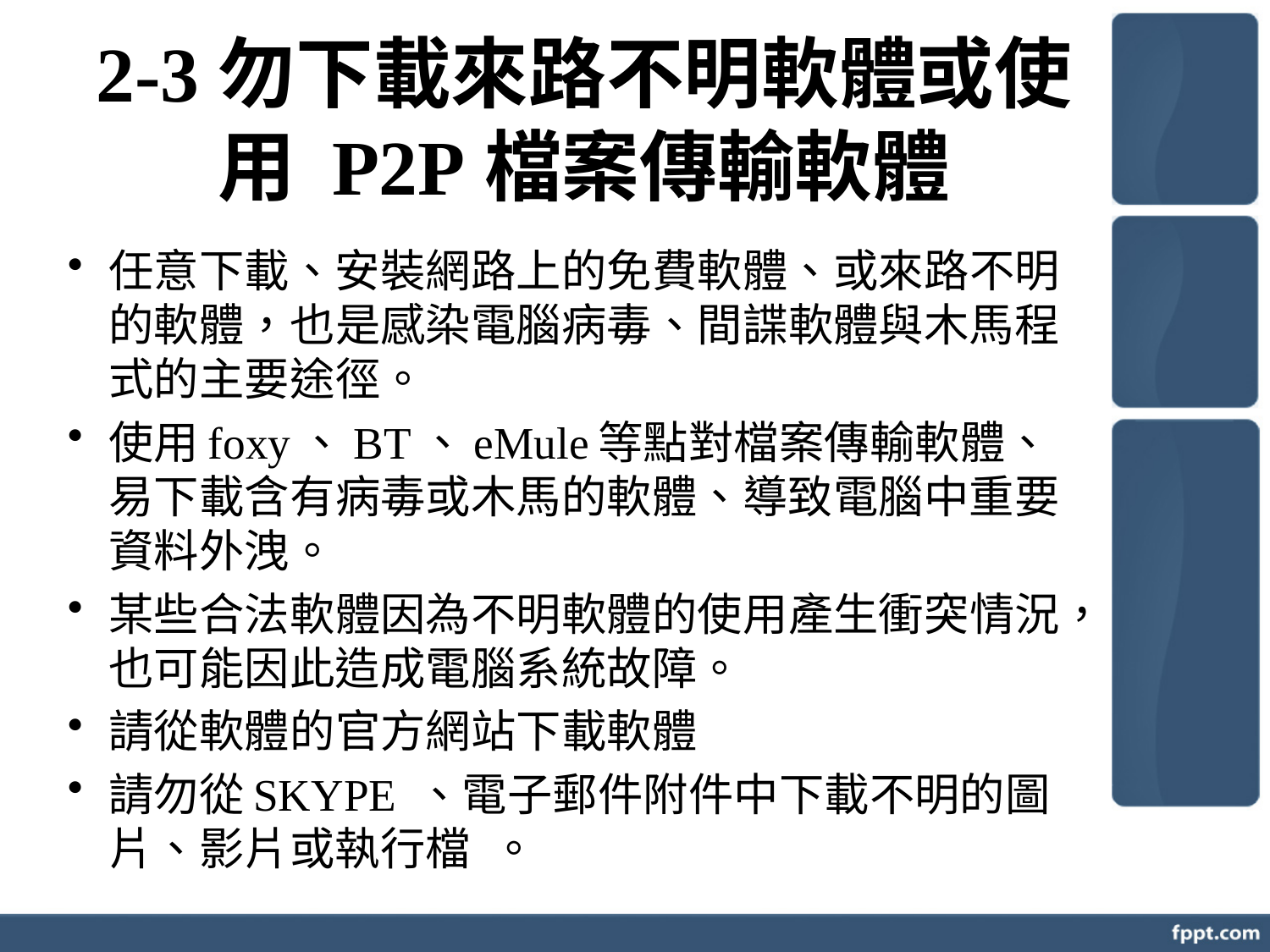

# 2-3勿下載來路不明軟體或使用 P2P檔案傳輸軟體
任意下載、安裝網路上的免費軟體、或來路不明的軟體，也是感染電腦病毒、間諜軟體與木馬程式的主要途徑。
使用foxy、BT、eMule等點對檔案傳輸軟體、易下載含有病毒或木馬的軟體、導致電腦中重要資料外洩。
某些合法軟體因為不明軟體的使用產生衝突情況，也可能因此造成電腦系統故障。
請從軟體的官方網站下載軟體
請勿從SKYPE 、電子郵件附件中下載不明的圖片、影片或執行檔  。